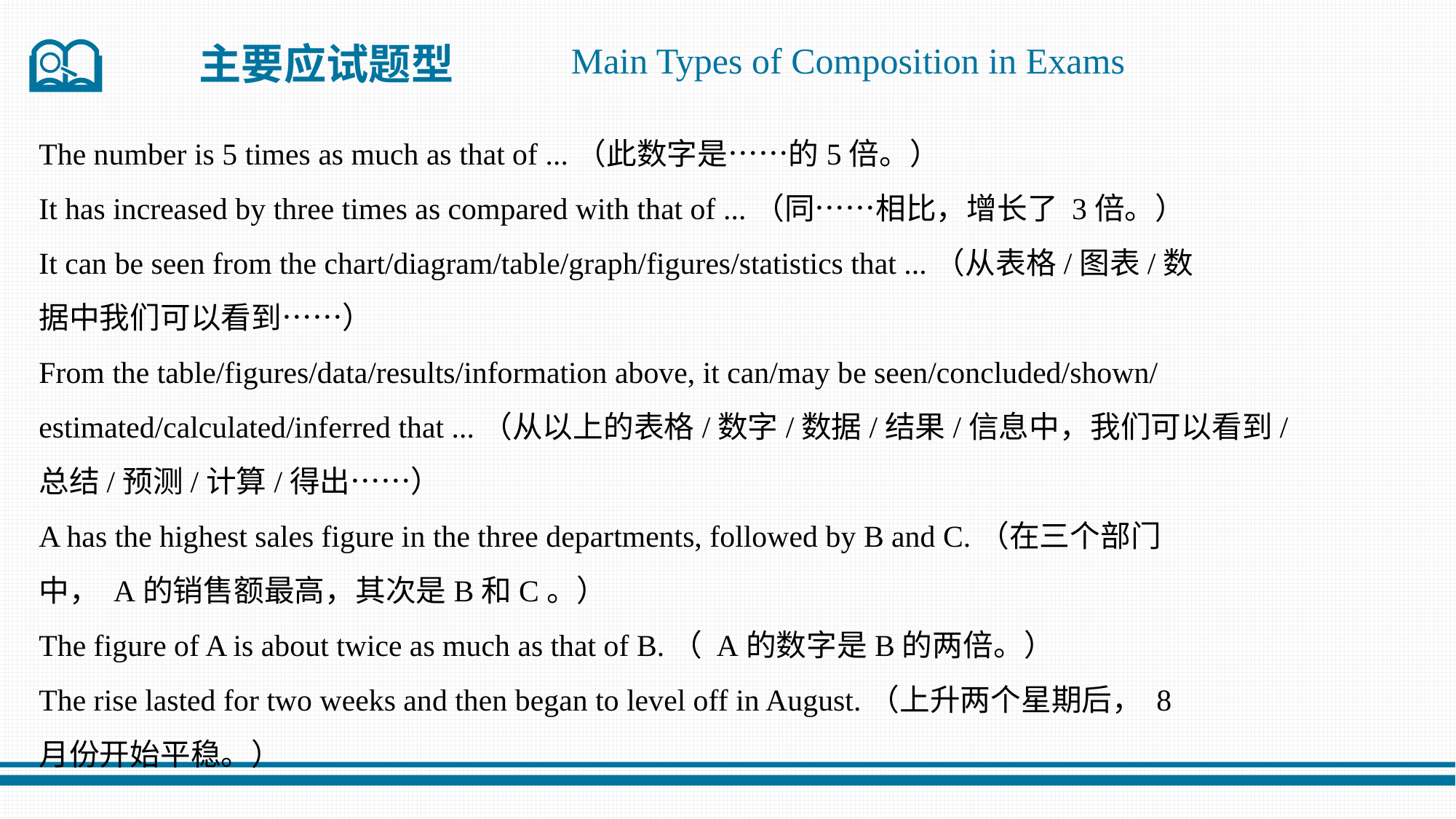

主要应试题型
Main Types of Composition in Exams
The number is 5 times as much as that of ...（此数字是……的5倍。）
It has increased by three times as compared with that of ...（同……相比，增长了 3倍。）
It can be seen from the chart/diagram/table/graph/figures/statistics that ...（从表格/图表/数
据中我们可以看到……）
From the table/figures/data/results/information above, it can/may be seen/concluded/shown/
estimated/calculated/inferred that ...（从以上的表格/数字/数据/结果/信息中，我们可以看到/
总结/预测/计算/得出……）
A has the highest sales figure in the three departments, followed by B and C.（在三个部门
中， A的销售额最高，其次是B和C。）
The figure of A is about twice as much as that of B.（ A的数字是B的两倍。）
The rise lasted for two weeks and then began to level off in August.（上升两个星期后， 8
月份开始平稳。）